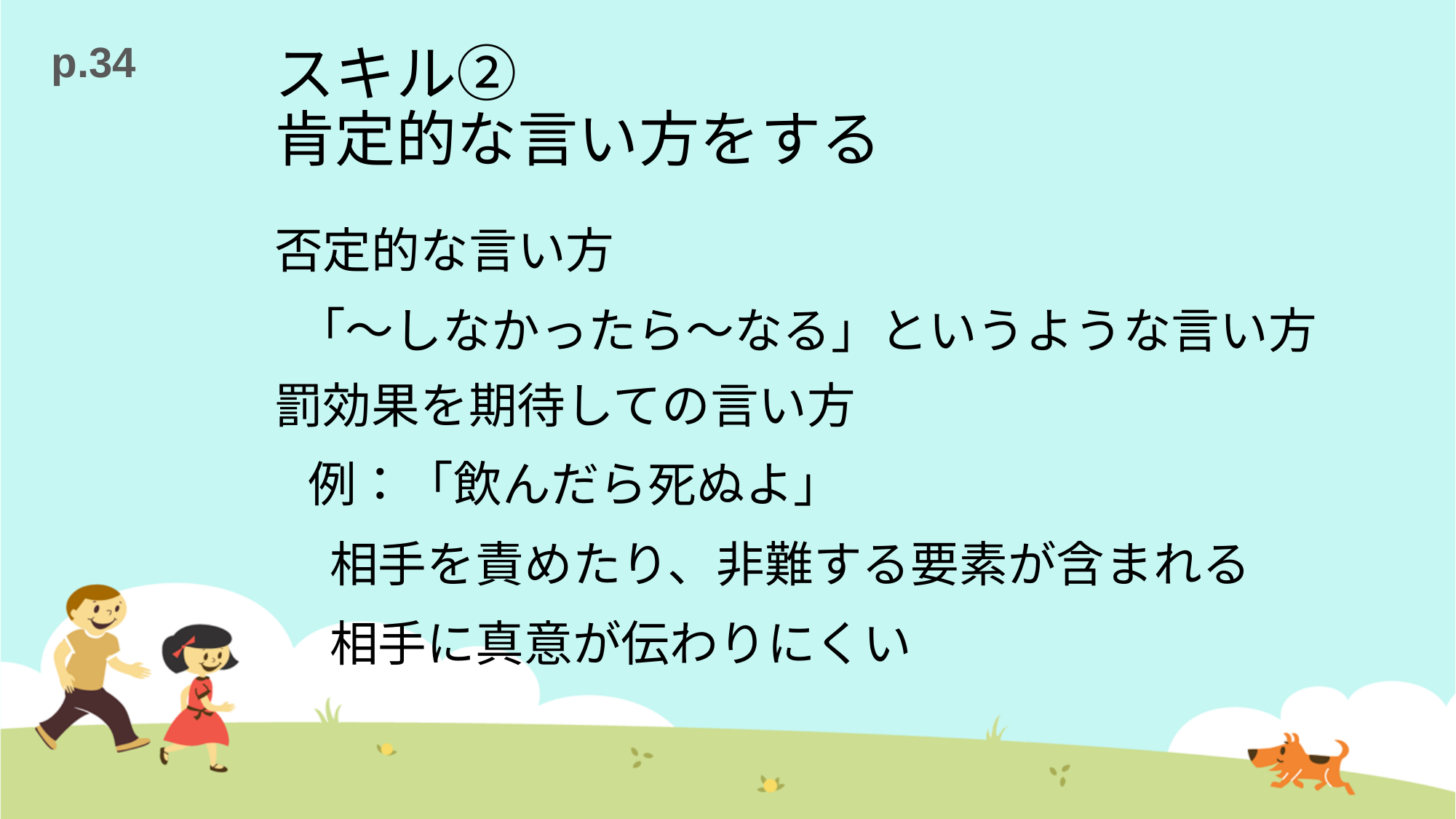

p.34
# スキル② 肯定的な言い方をする
否定的な言い方
 「～しなかったら～なる」というような言い方
罰効果を期待しての言い方
  例：「飲んだら死ぬよ」
    相手を責めたり、非難する要素が含まれる
    相手に真意が伝わりにくい